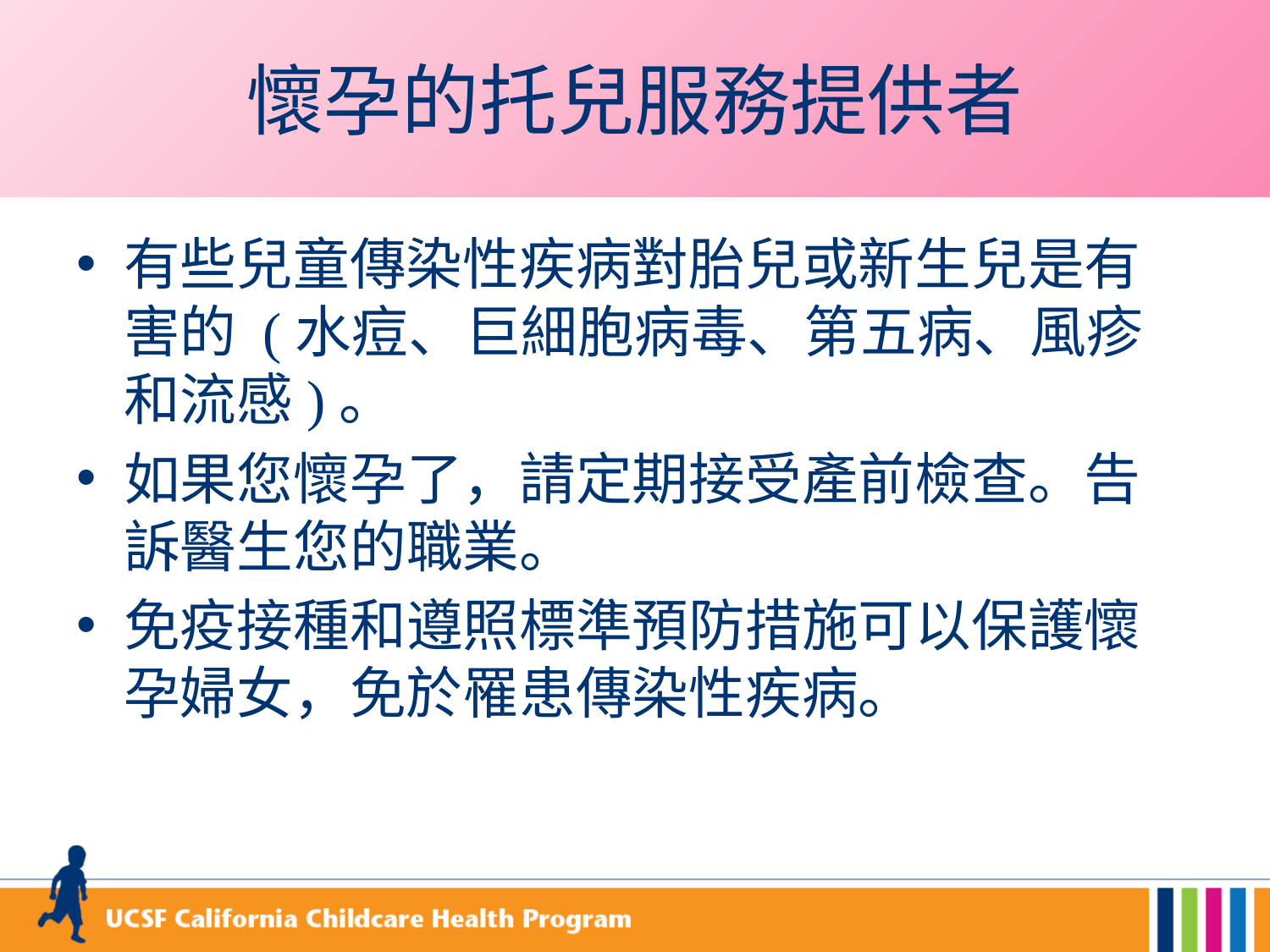

# 懷孕的托兒服務提供者
有些兒童傳染性疾病對胎兒或新生兒是有害的 (水痘、巨細胞病毒、第五病、風疹和流感)。
如果您懷孕了，請定期接受產前檢查。告訴醫生您的職業。
免疫接種和遵照標準預防措施可以保護懷孕婦女，免於罹患傳染性疾病。